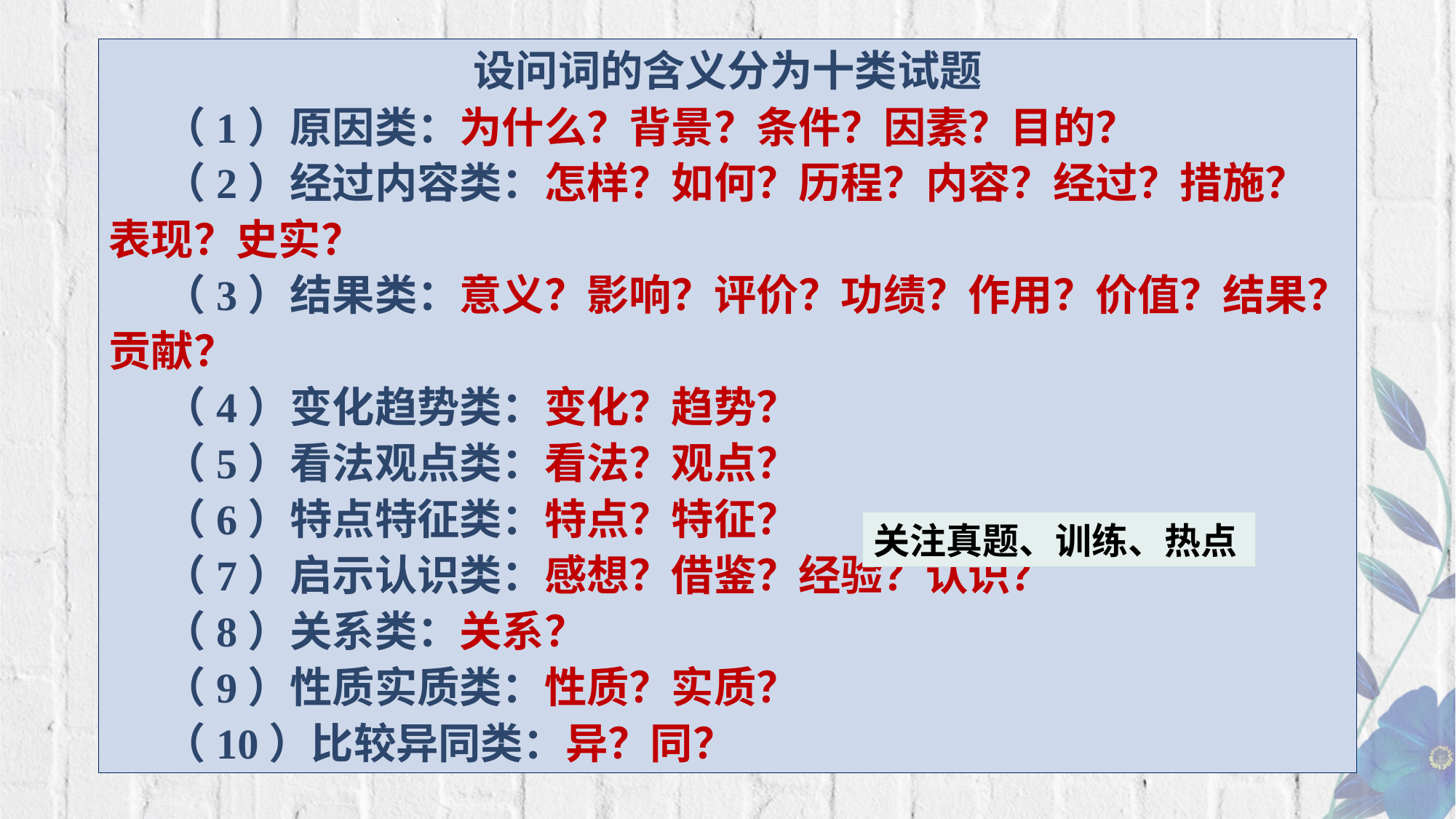

设问词的含义分为十类试题
（1）原因类：为什么？背景？条件？因素？目的？
（2）经过内容类：怎样？如何？历程？内容？经过？措施？表现？史实？
（3）结果类：意义？影响？评价？功绩？作用？价值？结果？贡献？
（4）变化趋势类：变化？趋势？
（5）看法观点类：看法？观点？
（6）特点特征类：特点？特征？
（7）启示认识类：感想？借鉴？经验？认识？
（8）关系类：关系？
（9）性质实质类：性质？实质？
（10）比较异同类：异？同？
关注真题、训练、热点